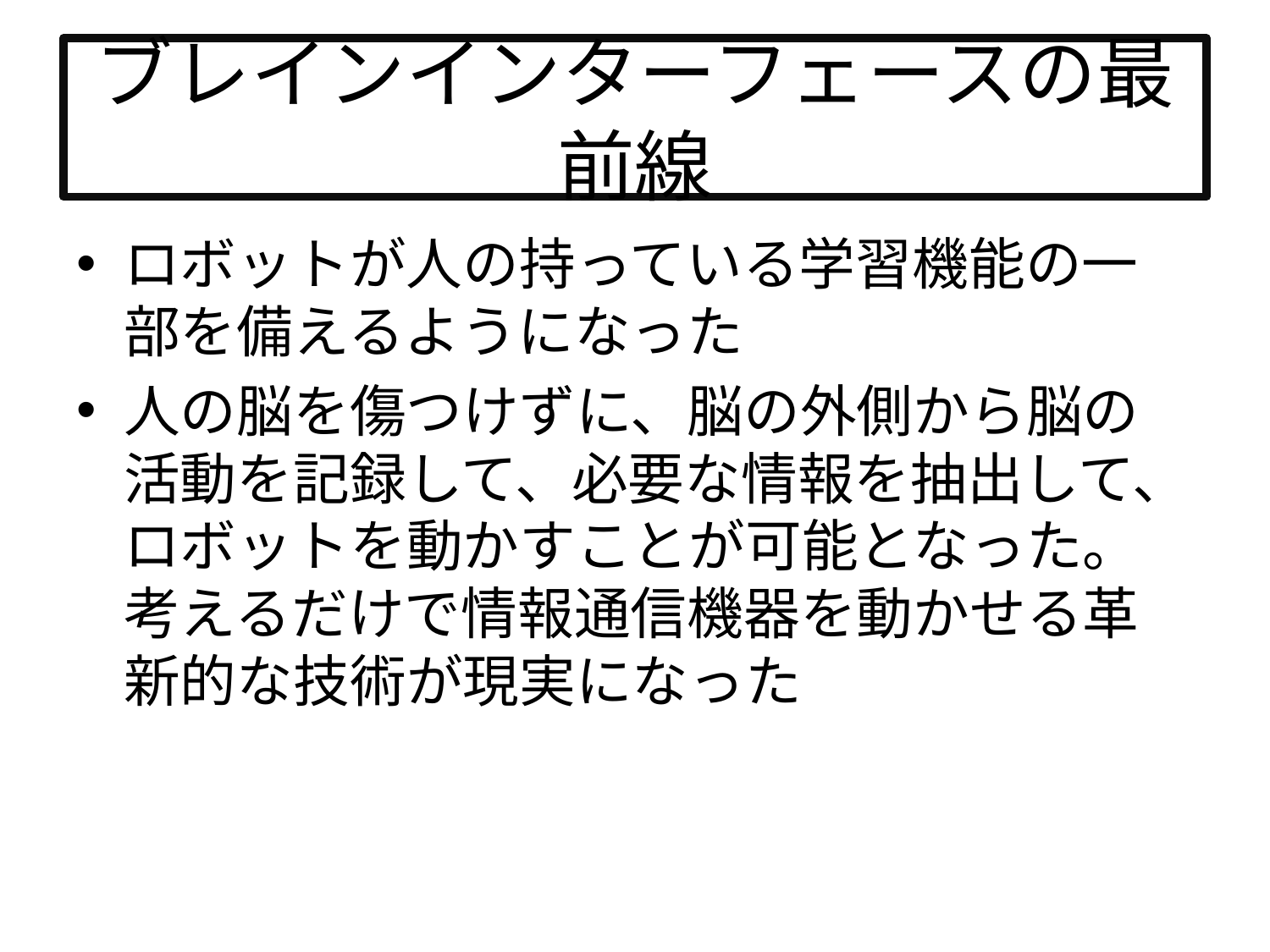

# ブレインインターフェースの最前線
ロボットが人の持っている学習機能の一部を備えるようになった
人の脳を傷つけずに、脳の外側から脳の活動を記録して、必要な情報を抽出して、ロボットを動かすことが可能となった。考えるだけで情報通信機器を動かせる革新的な技術が現実になった